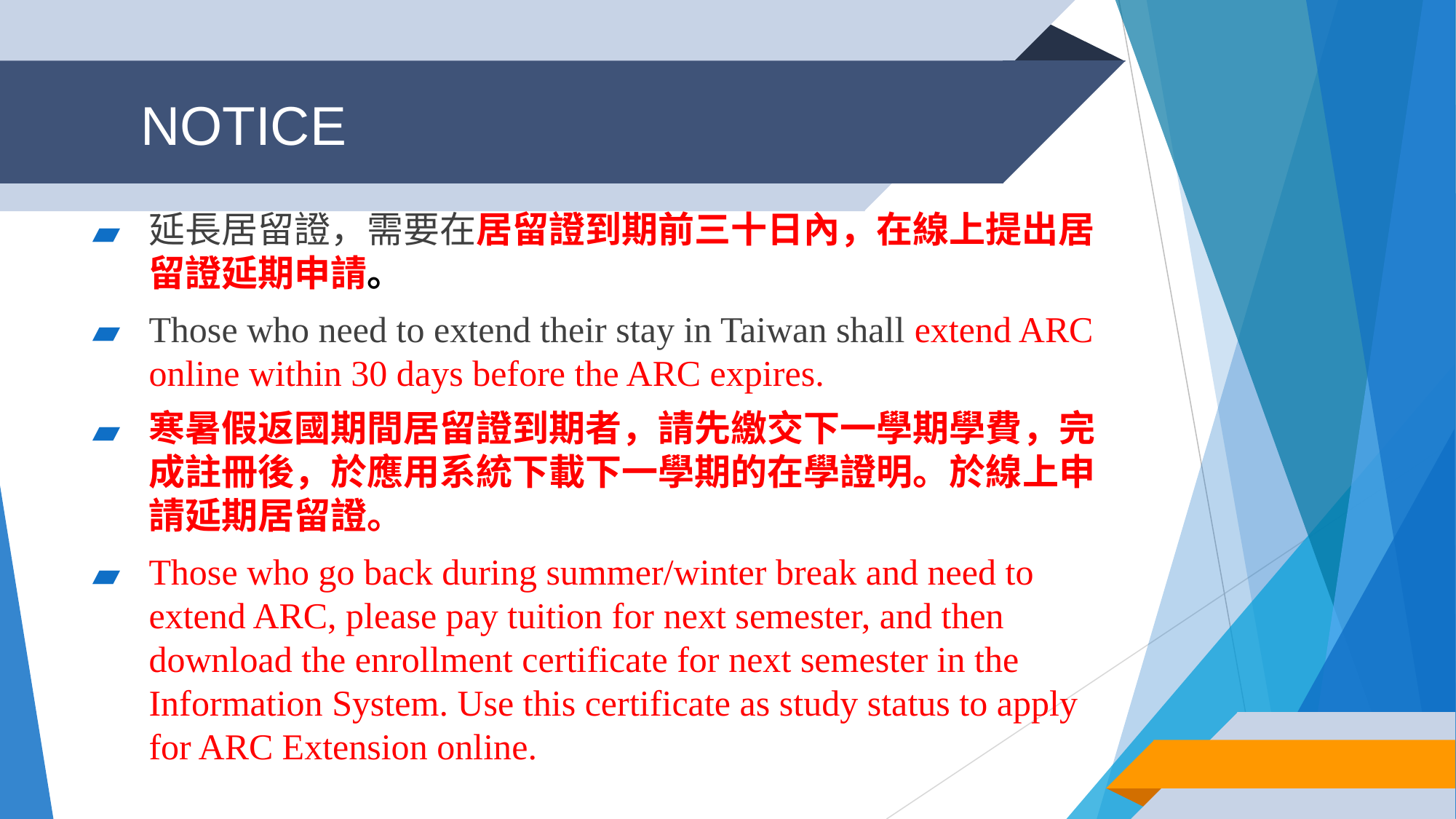

# NOTICE
延長居留證，需要在居留證到期前三十日內，在線上提出居留證延期申請。
Those who need to extend their stay in Taiwan shall extend ARC online within 30 days before the ARC expires.
寒暑假返國期間居留證到期者，請先繳交下一學期學費，完成註冊後，於應用系統下載下一學期的在學證明。於線上申請延期居留證。
Those who go back during summer/winter break and need to extend ARC, please pay tuition for next semester, and then download the enrollment certificate for next semester in the Information System. Use this certificate as study status to apply for ARC Extension online.